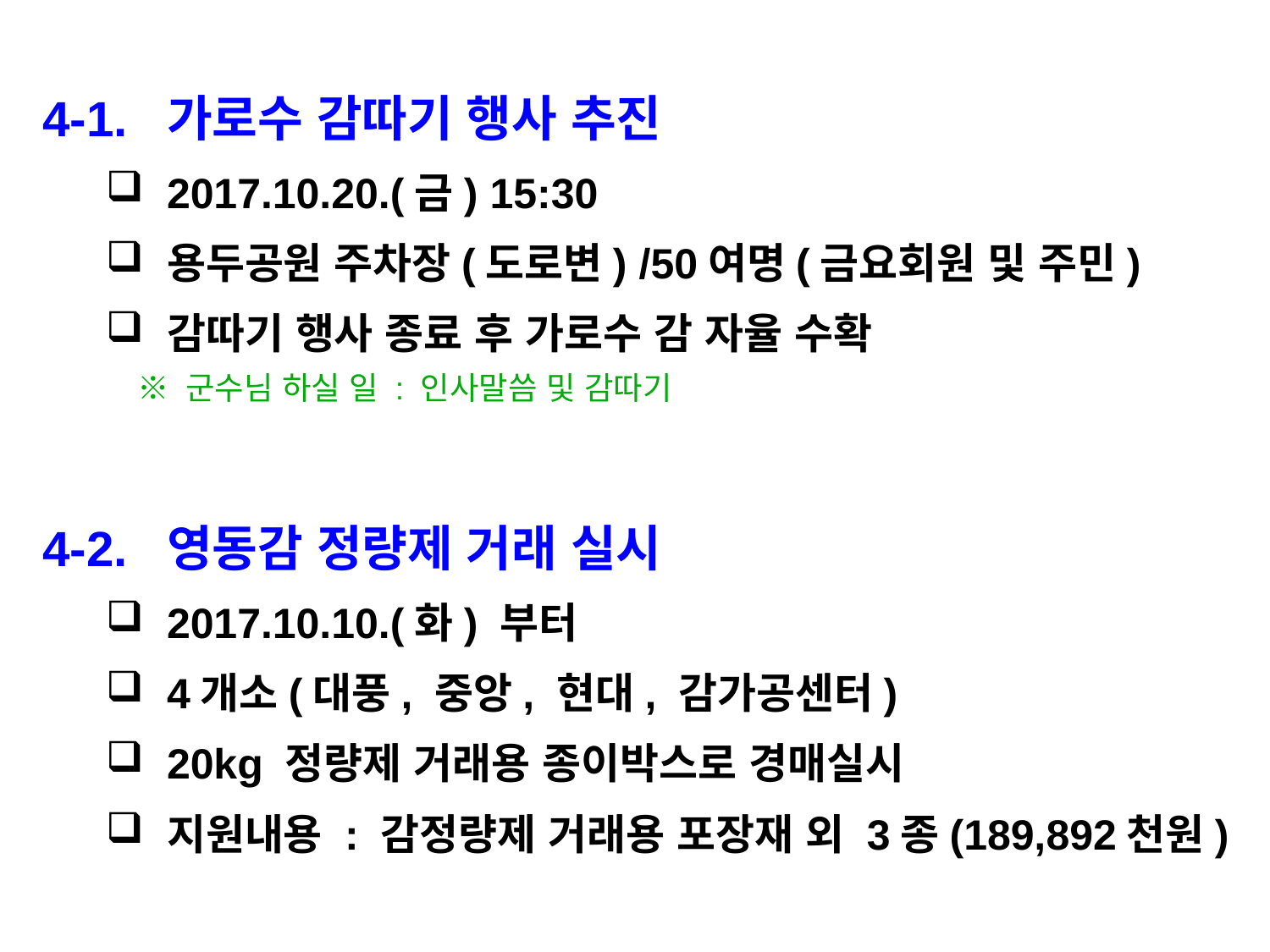

4-1.  가로수 감따기 행사 추진
2017.10.20.(금) 15:30
용두공원 주차장(도로변) /50여명(금요회원 및 주민)
감따기 행사 종료 후 가로수 감 자율 수확
        ※ 군수님 하실 일 : 인사말씀 및 감따기

4-2.  영동감 정량제 거래 실시
2017.10.10.(화) 부터
4개소(대풍, 중앙, 현대, 감가공센터)
20kg 정량제 거래용 종이박스로 경매실시
지원내용 : 감정량제 거래용 포장재 외 3종(189,892천원)